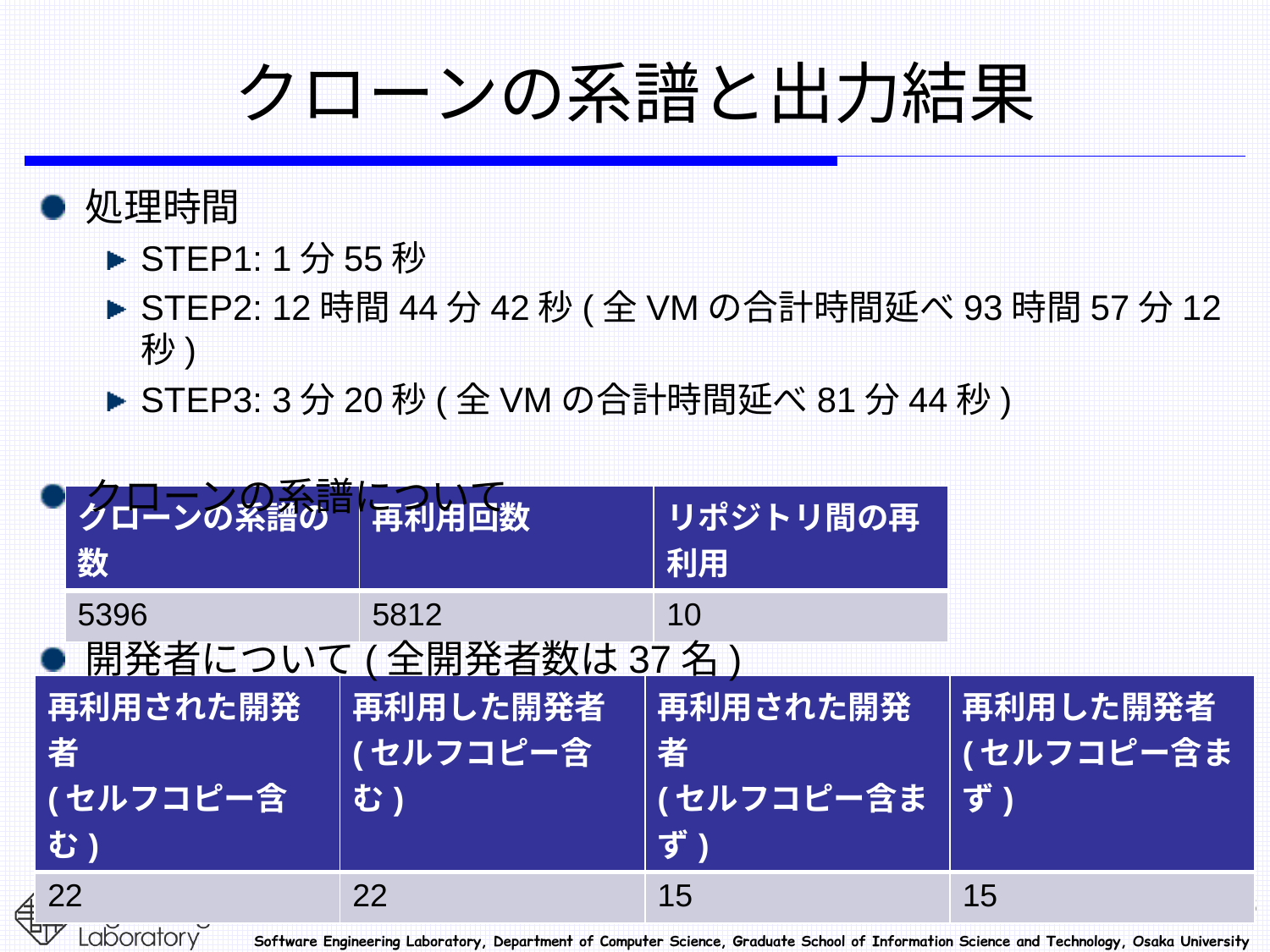

# クローンの系譜と出力結果
処理時間
STEP1: 1分55秒
STEP2: 12時間44分42秒(全VMの合計時間延べ93時間57分12秒)
STEP3: 3分20秒(全VMの合計時間延べ81分44秒)

クローンの系譜について

開発者について(全開発者数は37名)

| クローンの系譜の数 | 再利用回数 | リポジトリ間の再利用 |
| --- | --- | --- |
| 5396 | 5812 | 10 |
| 再利用された開発者 (セルフコピー含む) | 再利用した開発者 (セルフコピー含む) | 再利用された開発者 (セルフコピー含まず) | 再利用した開発者 (セルフコピー含まず) |
| --- | --- | --- | --- |
| 22 | 22 | 15 | 15 |